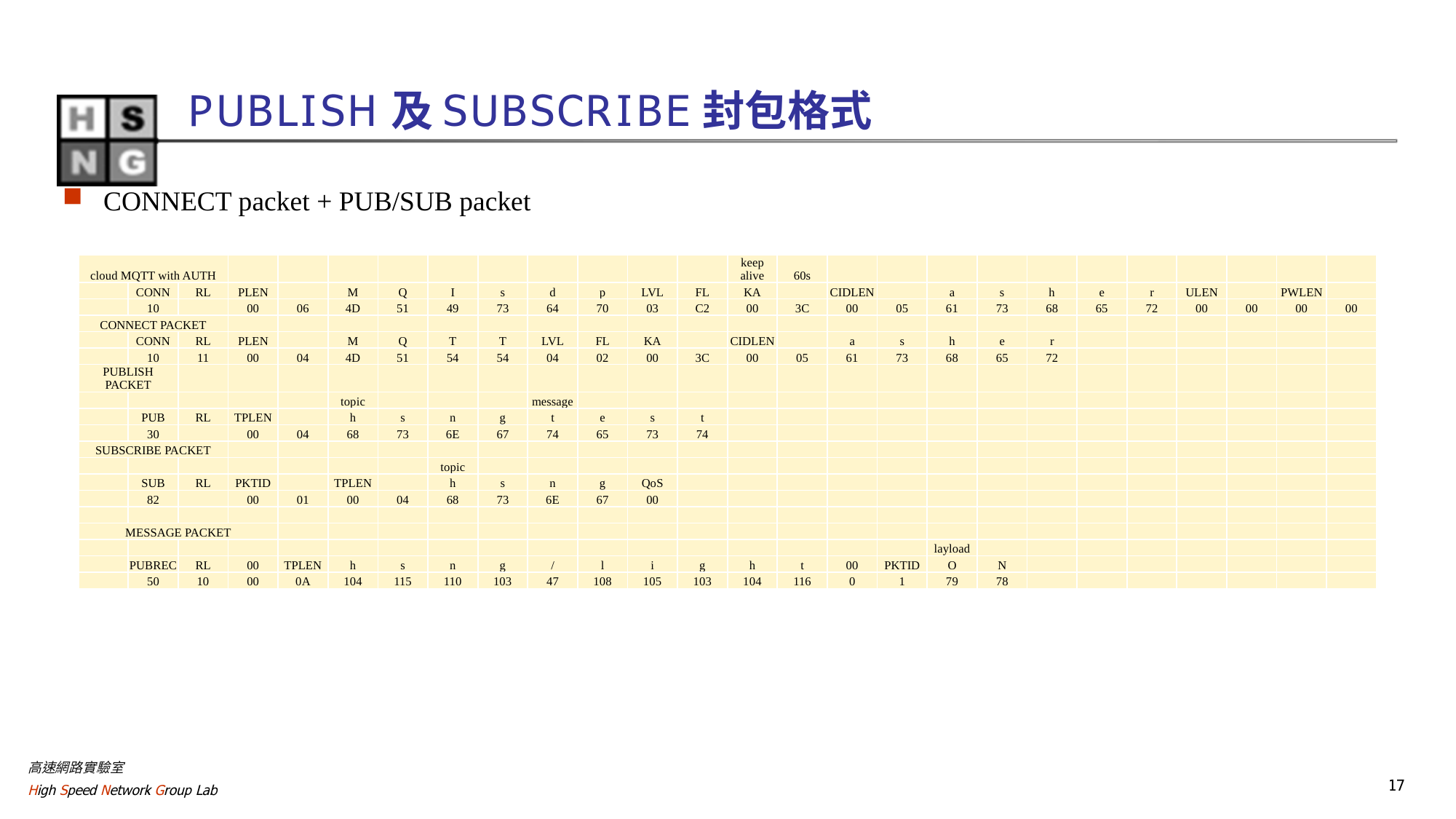

# PUBLISH及SUBSCRIBE封包格式
CONNECT packet + PUB/SUB packet

| cloud MQTT with AUTH |  |  |  |  |  |  |  |  |  |  |  |  | keep alive | 60s |  |  |  |  |  |  |  |  |  |  |  |
| --- | --- | --- | --- | --- | --- | --- | --- | --- | --- | --- | --- | --- | --- | --- | --- | --- | --- | --- | --- | --- | --- | --- | --- | --- | --- |
|  | CONN | RL | PLEN |  | M | Q | I | s | d | p | LVL | FL | KA |  | CIDLEN |  | a | s | h | e | r | ULEN |  | PWLEN |  |
|  | 10 |  | 00 | 06 | 4D | 51 | 49 | 73 | 64 | 70 | 03 | C2 | 00 | 3C | 00 | 05 | 61 | 73 | 68 | 65 | 72 | 00 | 00 | 00 | 00 |
| CONNECT PACKET |  |  |  |  |  |  |  |  |  |  |  |  |  |  |  |  |  |  |  |  |  |  |  |  |  |
|  | CONN | RL | PLEN |  | M | Q | T | T | LVL | FL | KA |  | CIDLEN |  | a | s | h | e | r |  |  |  |  |  |  |
|  | 10 | 11 | 00 | 04 | 4D | 51 | 54 | 54 | 04 | 02 | 00 | 3C | 00 | 05 | 61 | 73 | 68 | 65 | 72 |  |  |  |  |  |  |
| PUBLISH PACKET |  |  |  |  |  |  |  |  |  |  |  |  |  |  |  |  |  |  |  |  |  |  |  |  |  |
|  |  |  |  |  | topic |  |  |  | message |  |  |  |  |  |  |  |  |  |  |  |  |  |  |  |  |
|  | PUB | RL | TPLEN |  | h | s | n | g | t | e | s | t |  |  |  |  |  |  |  |  |  |  |  |  |  |
|  | 30 |  | 00 | 04 | 68 | 73 | 6E | 67 | 74 | 65 | 73 | 74 |  |  |  |  |  |  |  |  |  |  |  |  |  |
| SUBSCRIBE PACKET |  |  |  |  |  |  |  |  |  |  |  |  |  |  |  |  |  |  |  |  |  |  |  |  |  |
|  |  |  |  |  |  |  | topic |  |  |  |  |  |  |  |  |  |  |  |  |  |  |  |  |  |  |
|  | SUB | RL | PKTID |  | TPLEN |  | h | s | n | g | QoS |  |  |  |  |  |  |  |  |  |  |  |  |  |  |
|  | 82 |  | 00 | 01 | 00 | 04 | 68 | 73 | 6E | 67 | 00 |  |  |  |  |  |  |  |  |  |  |  |  |  |  |
|  |  |  |  |  |  |  |  |  |  |  |  |  |  |  |  |  |  |  |  |  |  |  |  |  |  |
| MESSAGE PACKET |  |  |  |  |  |  |  |  |  |  |  |  |  |  |  |  |  |  |  |  |  |  |  |  |  |
|  |  |  |  |  |  |  |  |  |  |  |  |  |  |  |  |  | layload |  |  |  |  |  |  |  |  |
|  | PUBREC | RL | 00 | TPLEN | h | s | n | g | / | l | i | g | h | t | 00 | PKTID | O | N |  |  |  |  |  |  |  |
|  | 50 | 10 | 00 | 0A | 104 | 115 | 110 | 103 | 47 | 108 | 105 | 103 | 104 | 116 | 0 | 1 | 79 | 78 |  |  |  |  |  |  |  |